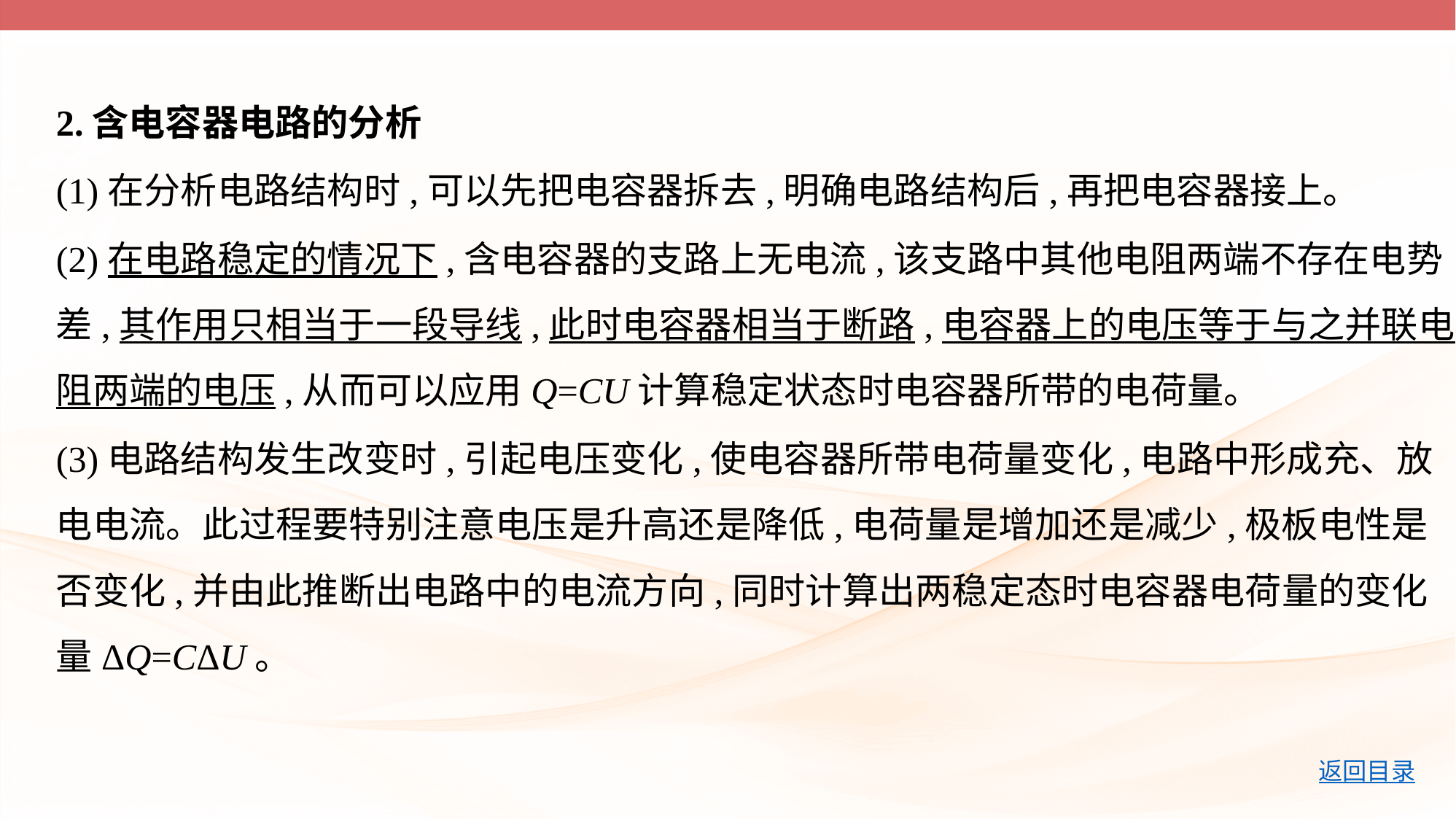

2.含电容器电路的分析
(1)在分析电路结构时,可以先把电容器拆去,明确电路结构后,再把电容器接上。
(2)在电路稳定的情况下,含电容器的支路上无电流,该支路中其他电阻两端不存在电势
差,其作用只相当于一段导线,此时电容器相当于断路,电容器上的电压等于与之并联电
阻两端的电压,从而可以应用Q=CU计算稳定状态时电容器所带的电荷量。
(3)电路结构发生改变时,引起电压变化,使电容器所带电荷量变化,电路中形成充、放
电电流。此过程要特别注意电压是升高还是降低,电荷量是增加还是减少,极板电性是
否变化,并由此推断出电路中的电流方向,同时计算出两稳定态时电容器电荷量的变化
量ΔQ=CΔU。